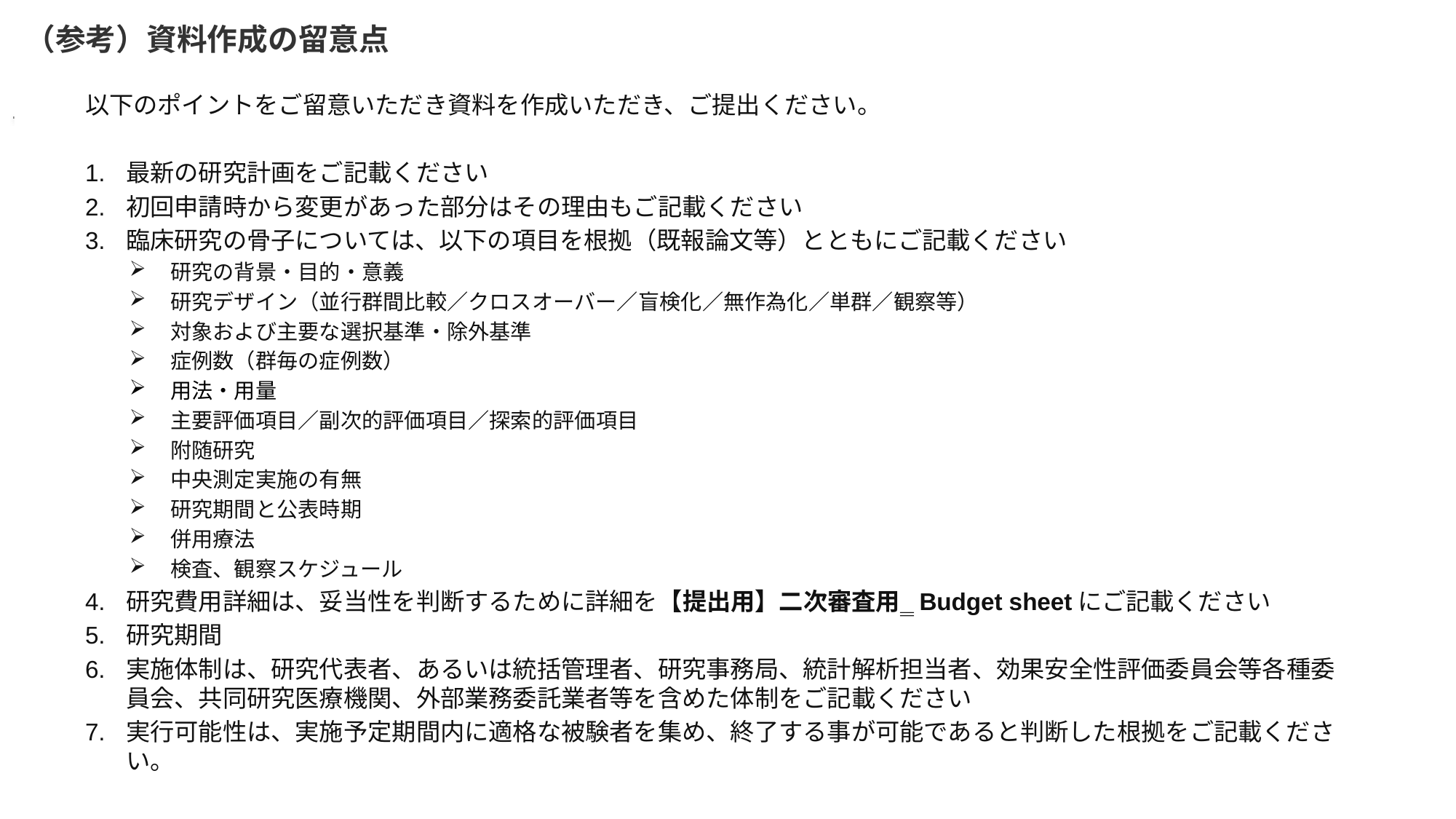

（参考）資料作成の留意点
以下のポイントをご留意いただき資料を作成いただき、ご提出ください。

最新の研究計画をご記載ください
初回申請時から変更があった部分はその理由もご記載ください
臨床研究の骨子については、以下の項目を根拠（既報論文等）とともにご記載ください
研究の背景・目的・意義
研究デザイン（並行群間比較／クロスオーバー／盲検化／無作為化／単群／観察等）
対象および主要な選択基準・除外基準
症例数（群毎の症例数）
用法・用量
主要評価項目／副次的評価項目／探索的評価項目
附随研究
中央測定実施の有無
研究期間と公表時期
併用療法
検査、観察スケジュール
研究費用詳細は、妥当性を判断するために詳細を【提出用】二次審査用‗Budget sheetにご記載ください
研究期間
実施体制は、研究代表者、あるいは統括管理者、研究事務局、統計解析担当者、効果安全性評価委員会等各種委員会、共同研究医療機関、外部業務委託業者等を含めた体制をご記載ください
実行可能性は、実施予定期間内に適格な被験者を集め、終了する事が可能であると判断した根拠をご記載ください。